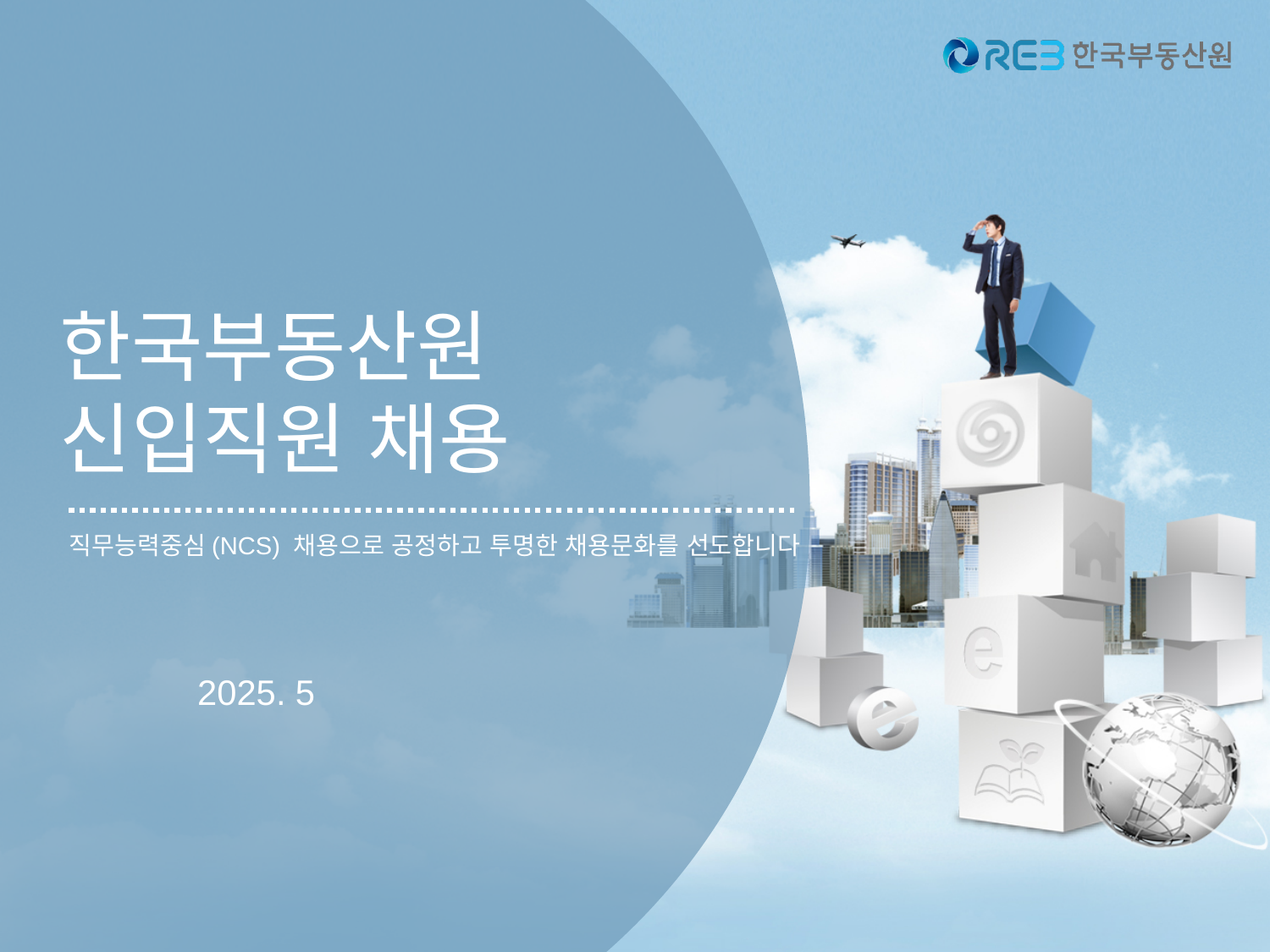

한국부동산원
신입직원 채용
직무능력중심(NCS) 채용으로 공정하고 투명한 채용문화를 선도합니다
2025. 5